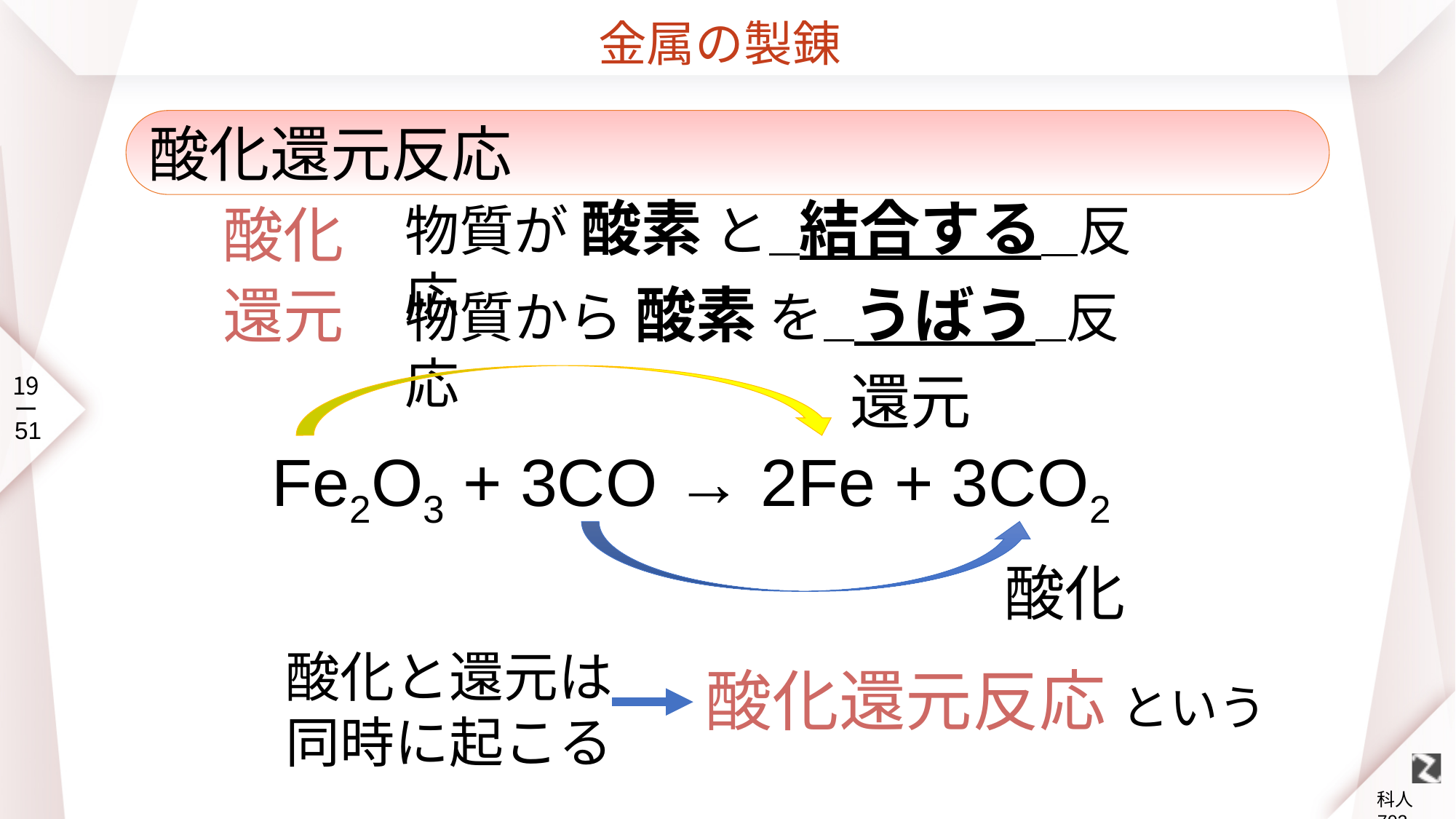

# 金属の製錬
２章　１節　|　２　金属

酸化還元反応
物質が 酸素 と　結合する　反応
酸化
物質から 酸素 を　うばう　反応
還元
還元

Fe2O3 + 3CO → 2Fe + 3CO2

酸化
酸化と還元は
同時に起こる
酸化還元反応 という